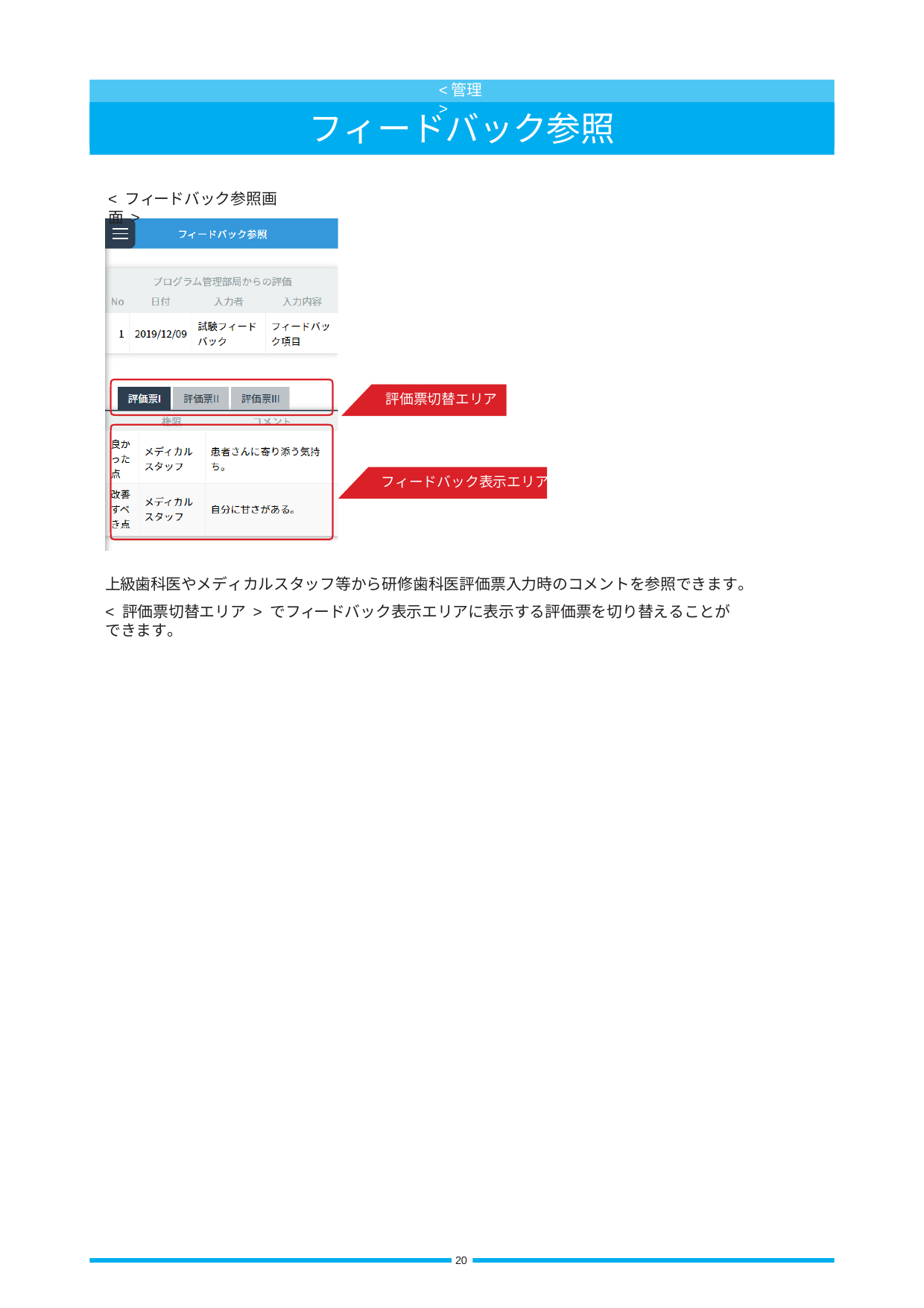

<管理>

フィードバック参照
< フィードバック参照画面 >

評価票切替エリア

フィードバック表示エリア

上級歯科医やメディカルスタッフ等から研修歯科医評価票入力時のコメントを参照できます。
< 評価票切替エリア > でフィードバック表示エリアに表示する評価票を切り替えることができます。
20